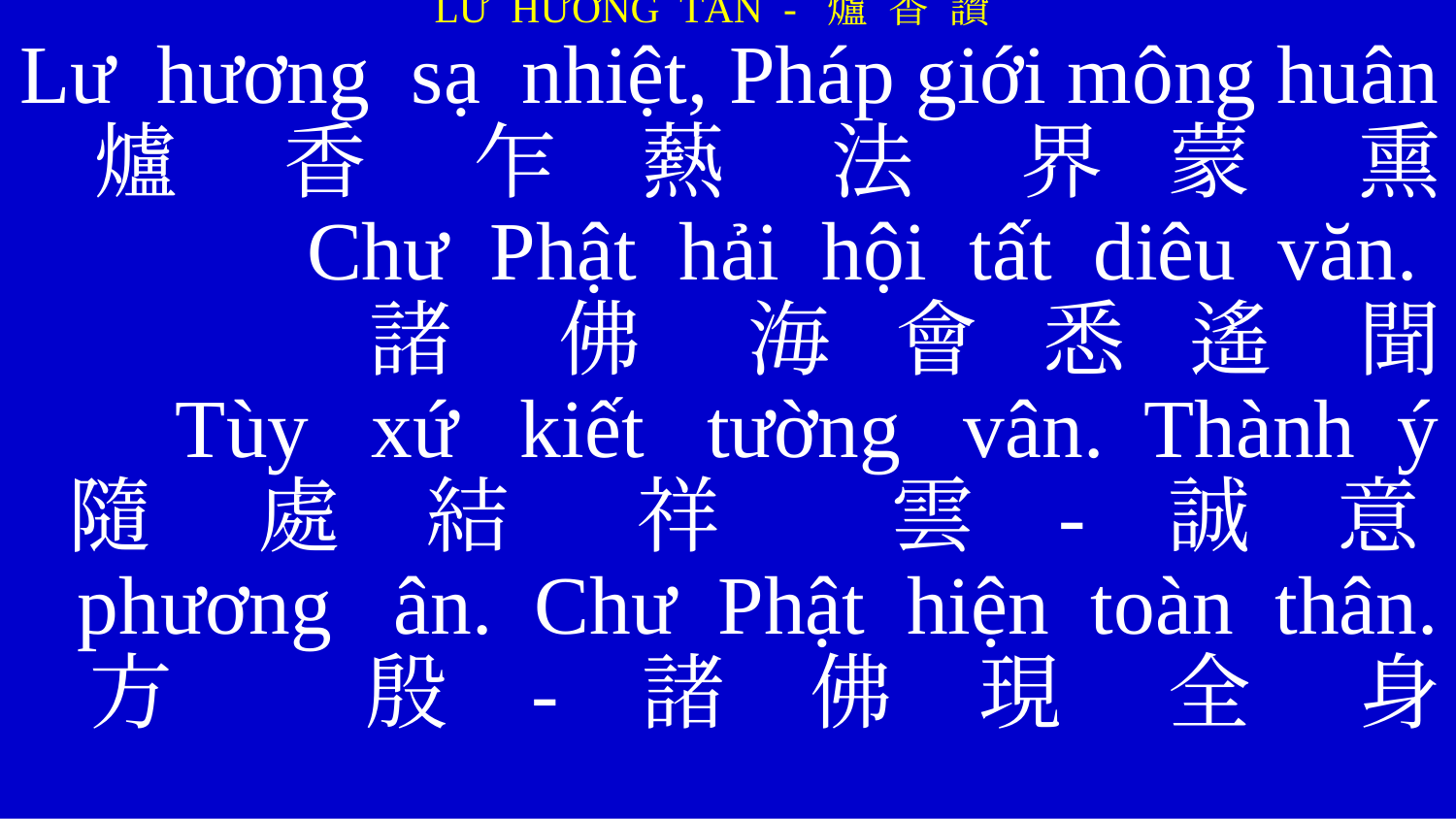

LƯ  HƯƠNG  TÁN  -  爐  香  讚
Lư  hương  sạ  nhiệt, Pháp giới mông huân
爐     香     乍    爇     法     界   蒙     熏
Chư  Phật  hải  hội  tất  diêu  văn.
諸     佛     海   會   悉   遙    聞
Tùy   xứ   kiết   tường   vân.  Thành  ý
隨     處    結      祥        雲   -   誠    意
phương   ân.  Chư  Phật  hiện  toàn  thân.
方         殷   -   諸    佛    現     全     身